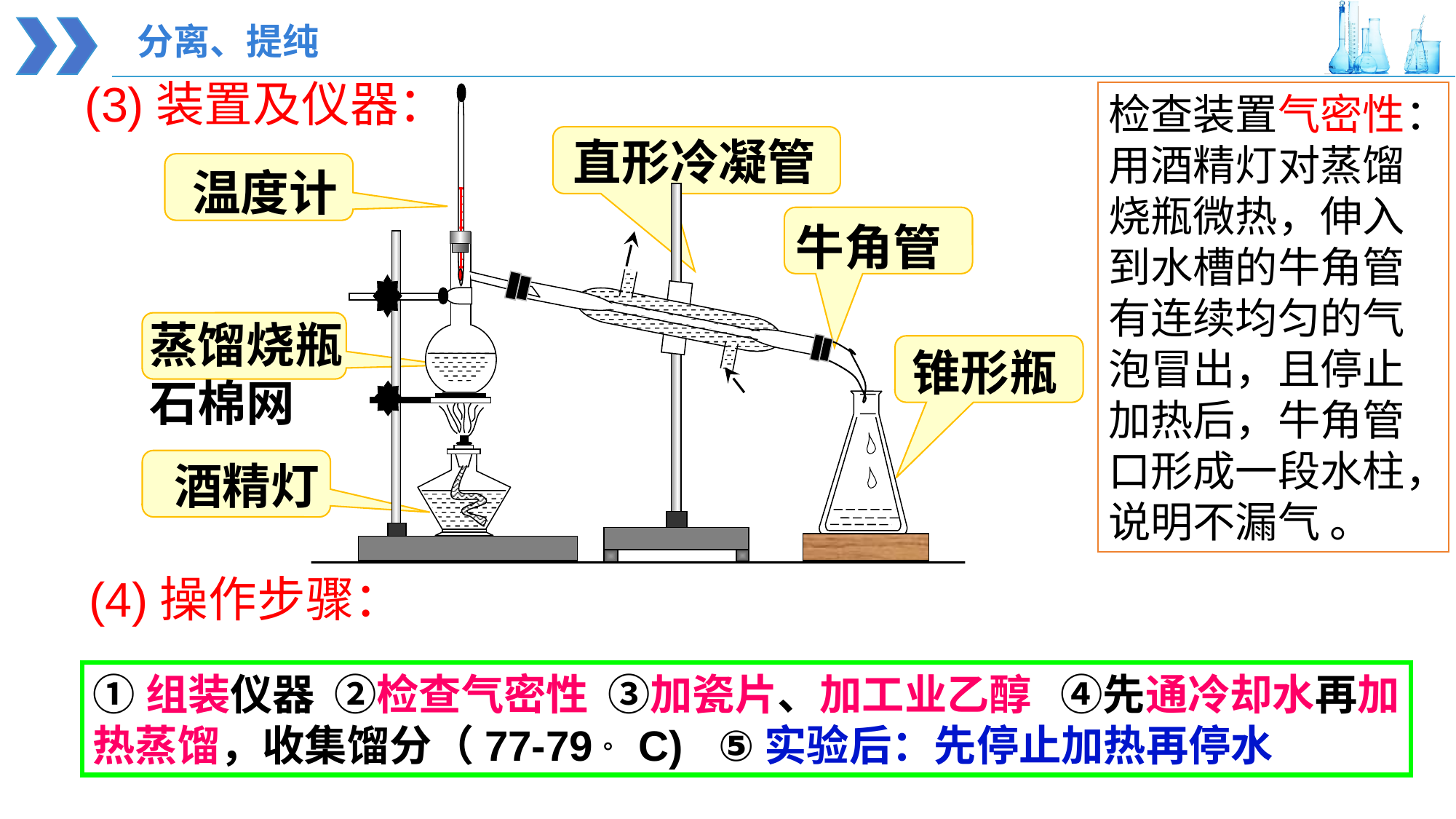

分离、提纯
(3)装置及仪器：
检查装置气密性：用酒精灯对蒸馏烧瓶微热，伸入到水槽的牛角管有连续均匀的气泡冒出，且停止加热后，牛角管口形成一段水柱，说明不漏气 。

直形冷凝管

温度计

牛角管

蒸馏烧瓶
石棉网

锥形瓶

酒精灯
(4)操作步骤：
①组装仪器  ②检查气密性  ③加瓷片、加工业乙醇   ④先通冷却水再加热蒸馏，收集馏分（77-79。C)   ⑤实验后：先停止加热再停水